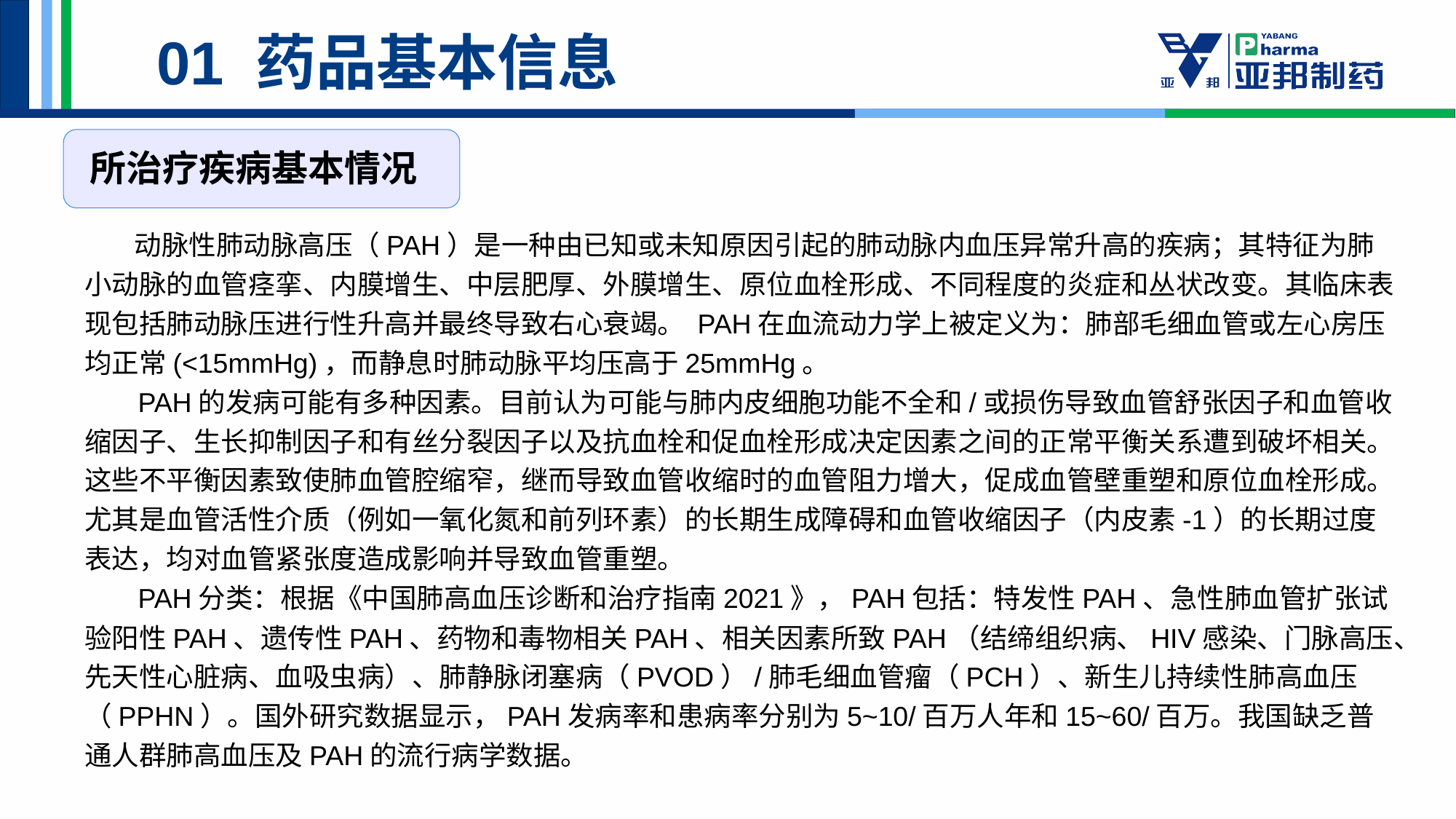

01 药品基本信息

所治疗疾病基本情况
       动脉性肺动脉高压（PAH）是一种由已知或未知原因引起的肺动脉内血压异常升高的疾病；其特征为肺小动脉的血管痉挛、内膜增生、中层肥厚、外膜增生、原位血栓形成、不同程度的炎症和丛状改变。其临床表现包括肺动脉压进行性升高并最终导致右心衰竭。 PAH在血流动力学上被定义为：肺部毛细血管或左心房压均正常(<15mmHg)，而静息时肺动脉平均压高于25mmHg。
       PAH的发病可能有多种因素。目前认为可能与肺内皮细胞功能不全和/或损伤导致血管舒张因子和血管收缩因子、生长抑制因子和有丝分裂因子以及抗血栓和促血栓形成决定因素之间的正常平衡关系遭到破坏相关。这些不平衡因素致使肺血管腔缩窄，继而导致血管收缩时的血管阻力增大，促成血管壁重塑和原位血栓形成。尤其是血管活性介质（例如一氧化氮和前列环素）的长期生成障碍和血管收缩因子（内皮素-1）的长期过度表达，均对血管紧张度造成影响并导致血管重塑。
       PAH分类：根据《中国肺高血压诊断和治疗指南2021》，PAH包括：特发性PAH、急性肺血管扩张试验阳性PAH、遗传性PAH、药物和毒物相关PAH、相关因素所致PAH（结缔组织病、HIV感染、门脉高压、先天性心脏病、血吸虫病）、肺静脉闭塞病（PVOD）/肺毛细血管瘤（PCH）、新生儿持续性肺高血压（PPHN）。国外研究数据显示，PAH发病率和患病率分别为5~10/百万人年和15~60/百万。我国缺乏普通人群肺高血压及PAH的流行病学数据。